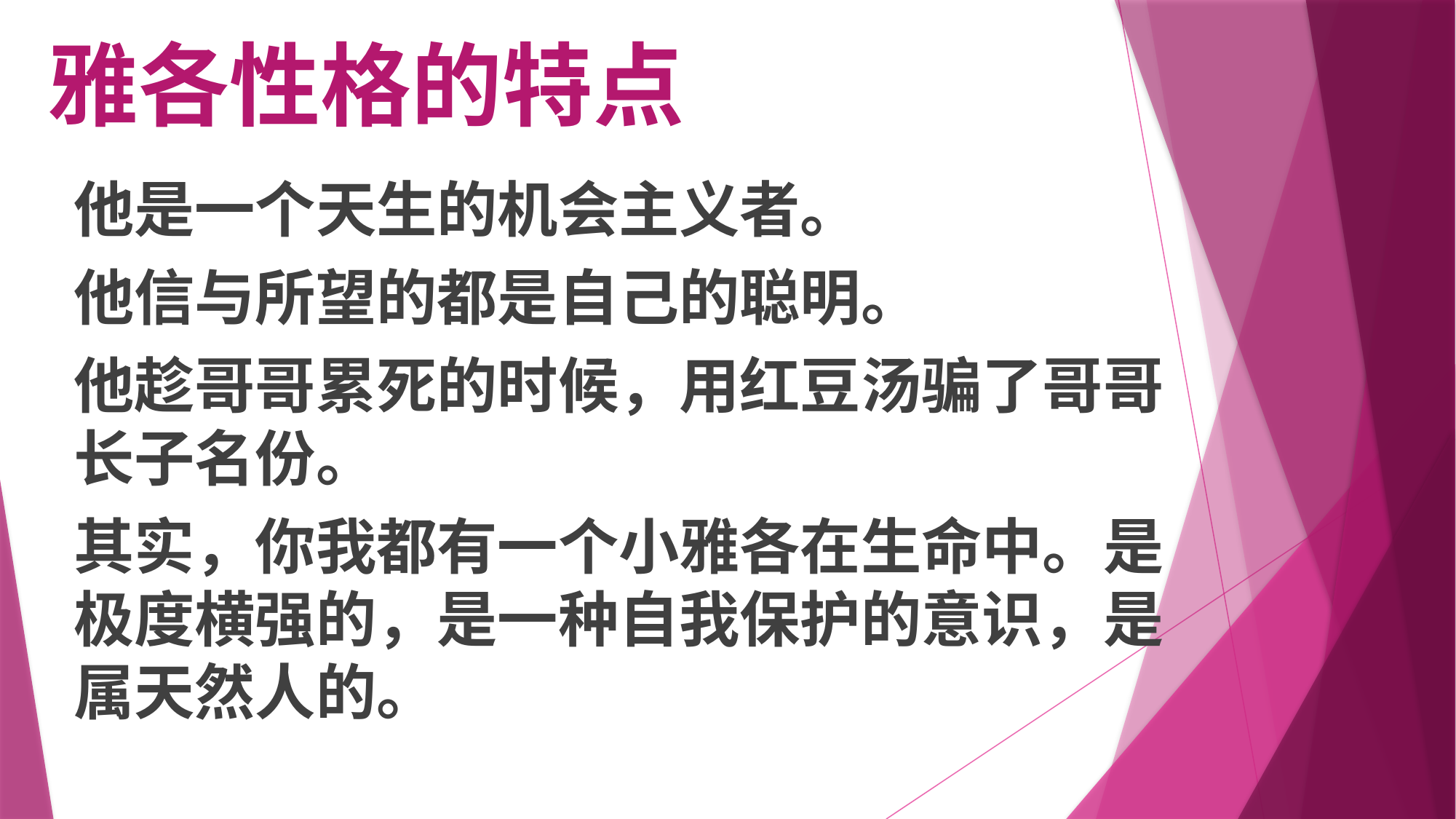

# 雅各性格的特点
他是一个天生的机会主义者。
他信与所望的都是自己的聪明。
他趁哥哥累死的时候，用红豆汤骗了哥哥长子名份。
其实，你我都有一个小雅各在生命中。是极度横强的，是一种自我保护的意识，是属天然人的。